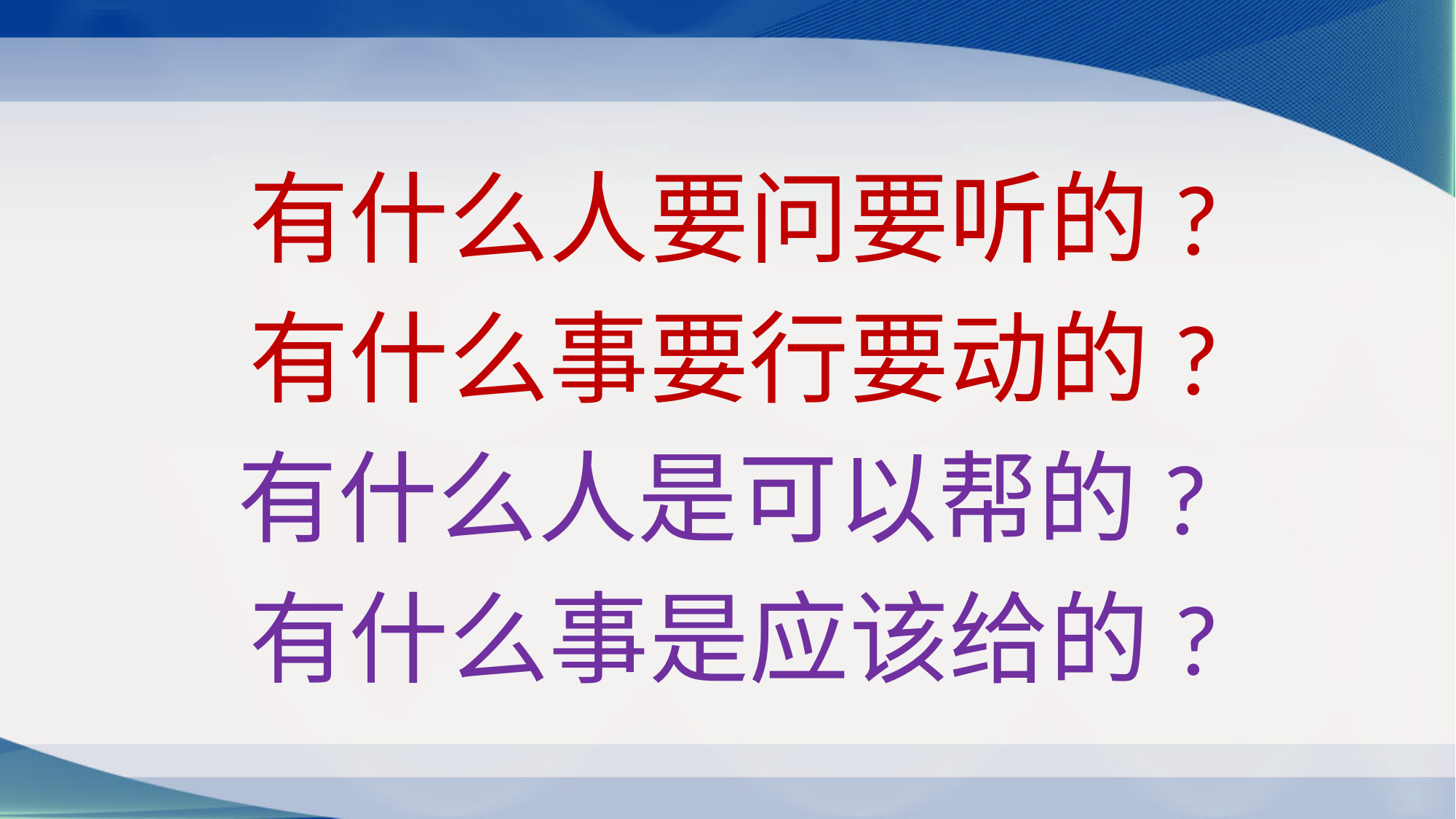

有什么人要问要听的?
有什么事要行要动的?
有什么人是可以帮的?
有什么事是应该给的?